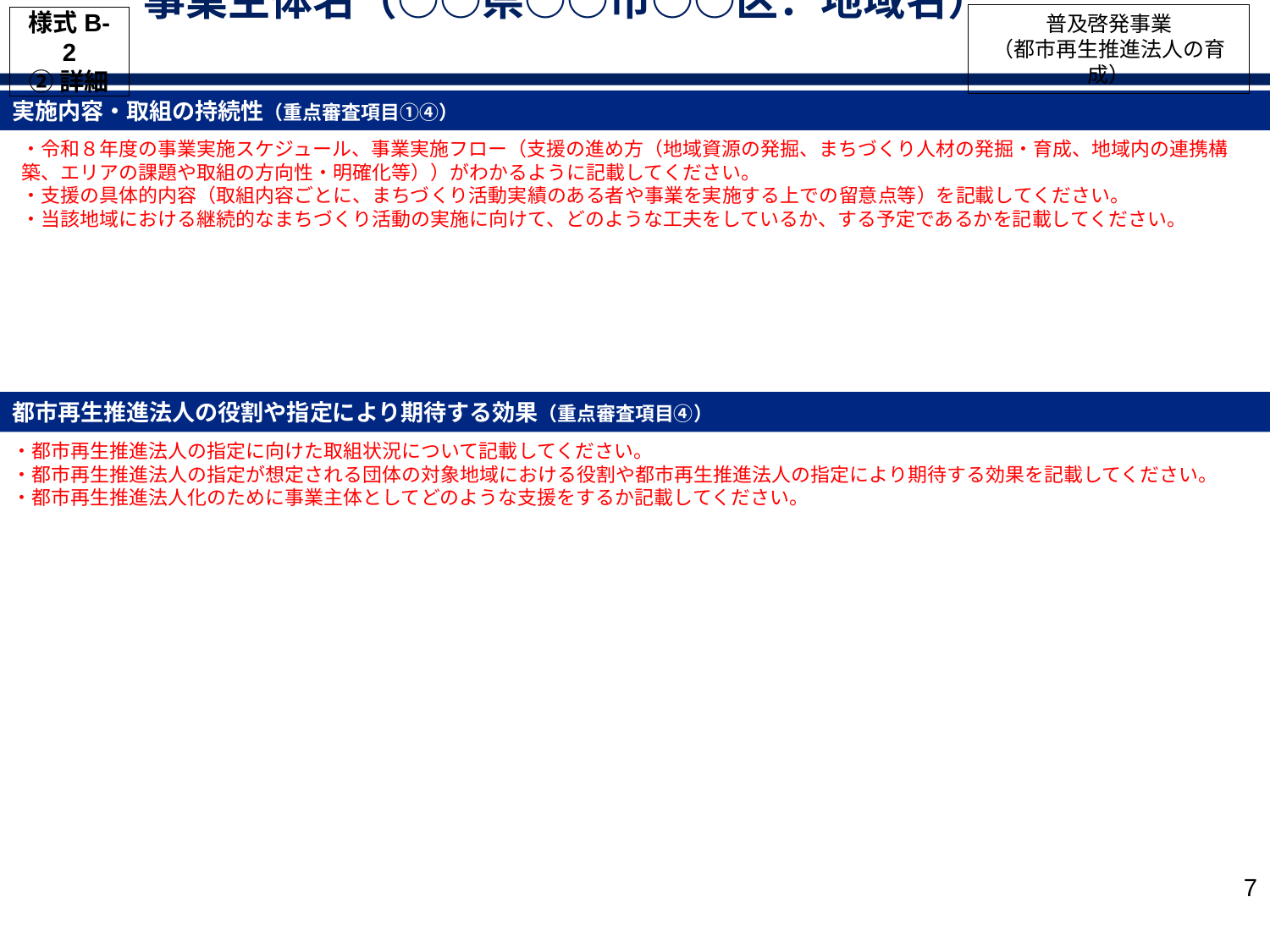

普及啓発事業
（都市再生推進法人の育成）
様式B-2
②詳細
事業主体名（○○県○○市○○区：地域名）

実施内容・取組の持続性（重点審査項目①④）
・令和８年度の事業実施スケジュール、事業実施フロー（支援の進め方（地域資源の発掘、まちづくり人材の発掘・育成、地域内の連携構築、エリアの課題や取組の方向性・明確化等））がわかるように記載してください。
・支援の具体的内容（取組内容ごとに、まちづくり活動実績のある者や事業を実施する上での留意点等）を記載してください。
・当該地域における継続的なまちづくり活動の実施に向けて、どのような工夫をしているか、する予定であるかを記載してください。
都市再生推進法人の役割や指定により期待する効果（重点審査項目④）
・都市再生推進法人の指定に向けた取組状況について記載してください。
・都市再生推進法人の指定が想定される団体の対象地域における役割や都市再生推進法人の指定により期待する効果を記載してください。
・都市再生推進法人化のために事業主体としてどのような支援をするか記載してください。

7